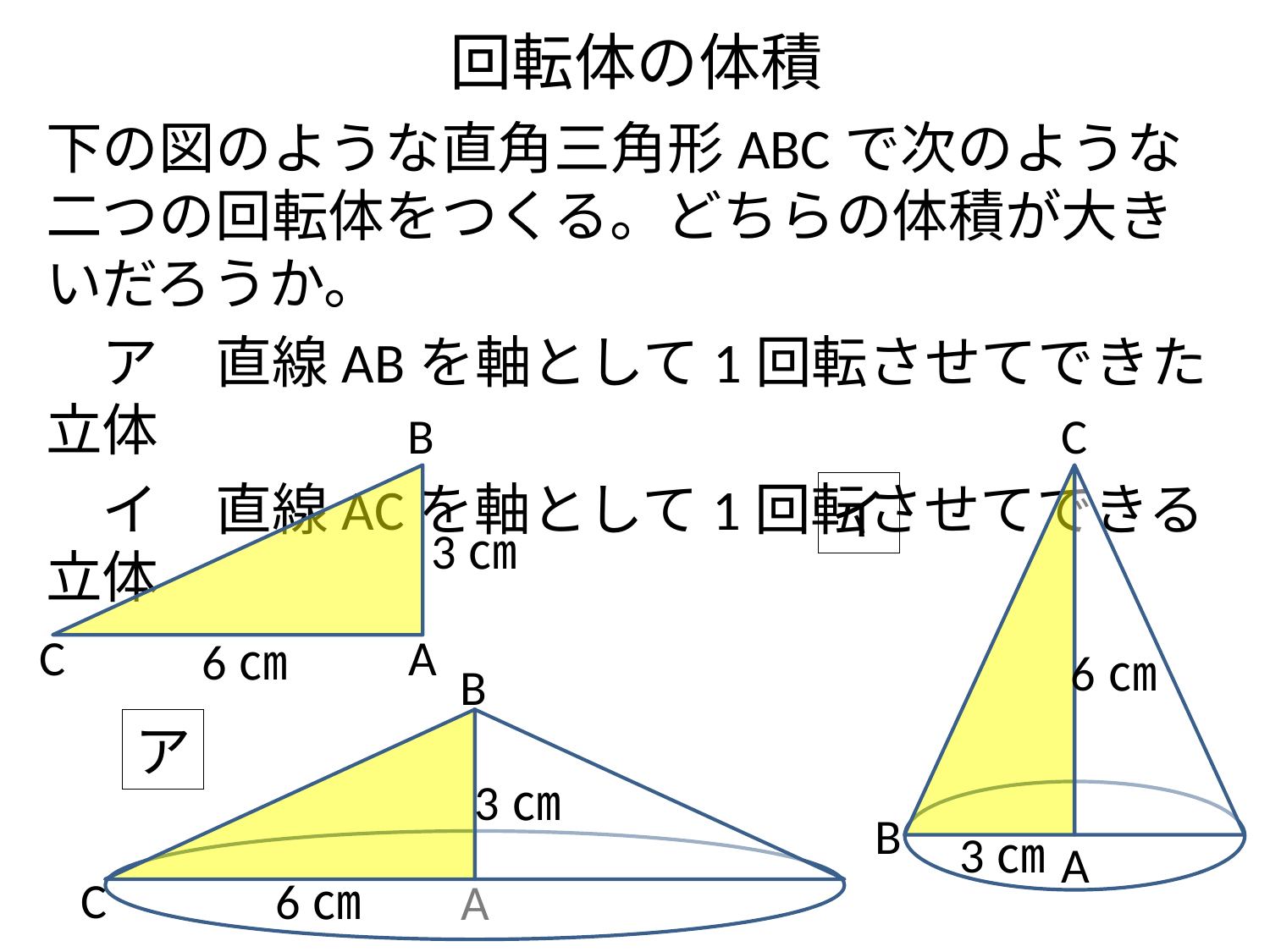

# 回転体の体積
下の図のような直角三角形ABCで次のような二つの回転体をつくる。どちらの体積が大きいだろうか。
　ア　直線ABを軸として1回転させてできた立体
　イ　直線ACを軸として1回転させてできる立体
B
C
イ

6㎝

B
3㎝
A

3㎝
C
A
6㎝
B

ア

3㎝

C
6㎝
A